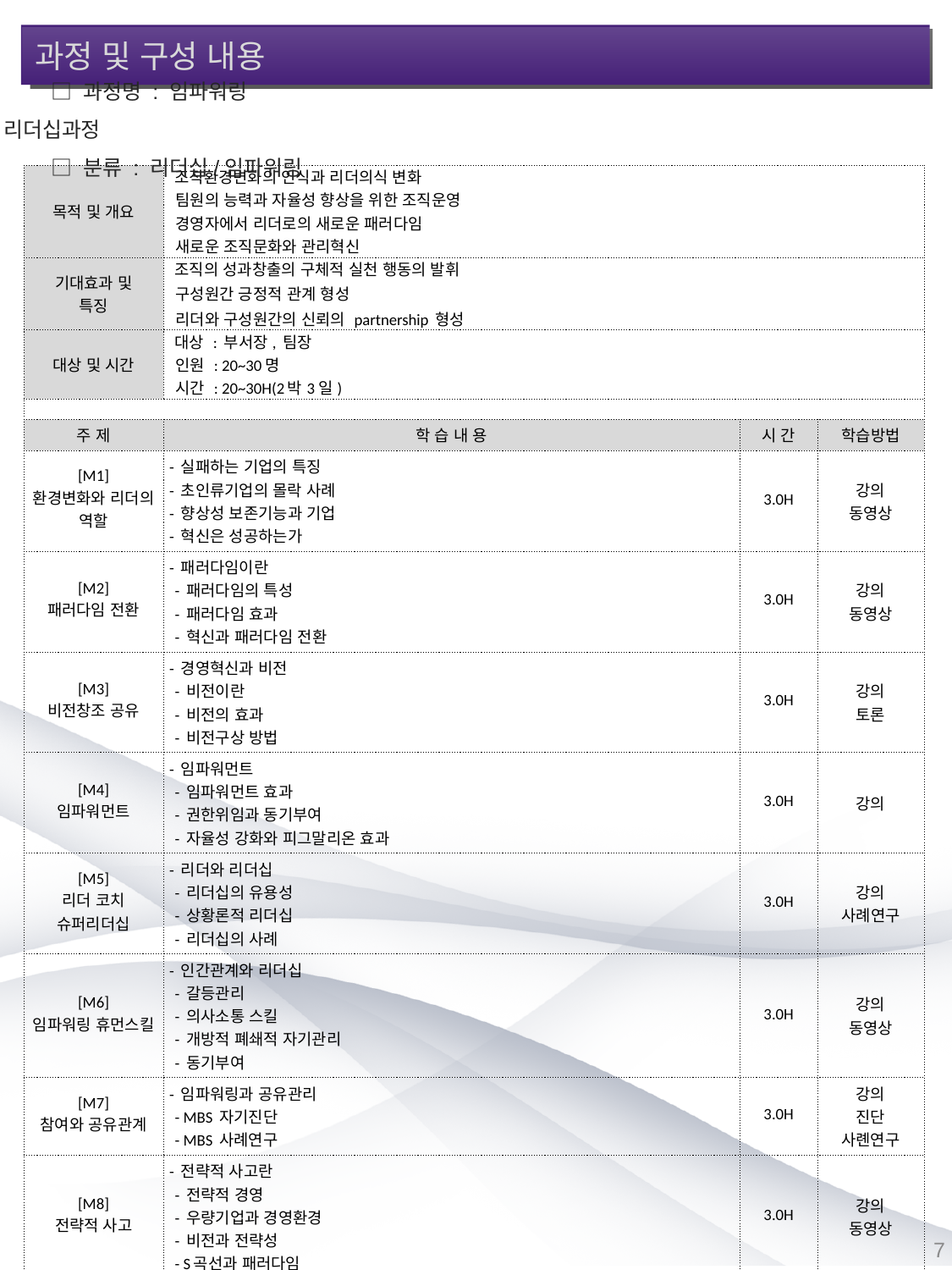

과정 및 구성 내용
□ 과정명 : 임파워링 리더십과정
□ 분류 : 리더십/임파워링
| 목적 및 개요 | 조직환경변화의 인식과 리더의식 변화 팀원의 능력과 자율성 향상을 위한 조직운영 경영자에서 리더로의 새로운 패러다임 새로운 조직문화와 관리혁신 |  |  |
| --- | --- | --- | --- |
| 기대효과 및 특징 | 조직의 성과창출의 구체적 실천 행동의 발휘 구성원간 긍정적 관계 형성 리더와 구성원간의 신뢰의 partnership 형성 |  |  |
| 대상 및 시간 | 대상 : 부서장, 팀장 인원 : 20~30명 시간 : 20~30H(2박3일) |  |  |
|  |  |  |  |
| 주 제 | 학 습 내 용 | 시 간 | 학습방법 |
| [M1] 환경변화와 리더의 역할 | - 실패하는 기업의 특징 - 초인류기업의 몰락 사례 - 향상성 보존기능과 기업 - 혁신은 성공하는가 | 3.0H | 강의 동영상 |
| [M2] 패러다임 전환 | - 패러다임이란 - 패러다임의 특성 - 패러다임 효과 - 혁신과 패러다임 전환 | 3.0H | 강의 동영상 |
| [M3] 비전창조 공유 | - 경영혁신과 비전 - 비전이란 - 비전의 효과 - 비전구상 방법 | 3.0H | 강의 토론 |
| [M4] 임파워먼트 | - 임파워먼트 - 임파워먼트 효과 - 권한위임과 동기부여 - 자율성 강화와 피그말리온 효과 | 3.0H | 강의 |
| [M5] 리더 코치 슈퍼리더십 | - 리더와 리더십 - 리더십의 유용성 - 상황론적 리더십 - 리더십의 사례 | 3.0H | 강의 사례연구 |
| [M6] 임파워링 휴먼스킬 | - 인간관계와 리더십 - 갈등관리 - 의사소통 스킬 - 개방적 폐쇄적 자기관리 - 동기부여 | 3.0H | 강의 동영상 |
| [M7] 참여와 공유관계 | - 임파워링과 공유관리 - MBS 자기진단 - MBS 사례연구 | 3.0H | 강의 진단 사롄연구 |
| [M8] 전략적 사고 | - 전략적 사고란 - 전략적 경영 - 우량기업과 경영환경 - 비전과 전략성 - S곡선과 패러다임 | 3.0H | 강의 동영상 |
| [M9] 변화관리 | - 변화의 곤란성 - 변화과정 - 변화관리 | 3.0H | 강의 |
| [M10] 행동계획 작성 | - 자기체크리스트 - 변화의 3단계 - Action Plan | 3.0H | 강의 진단 |
7